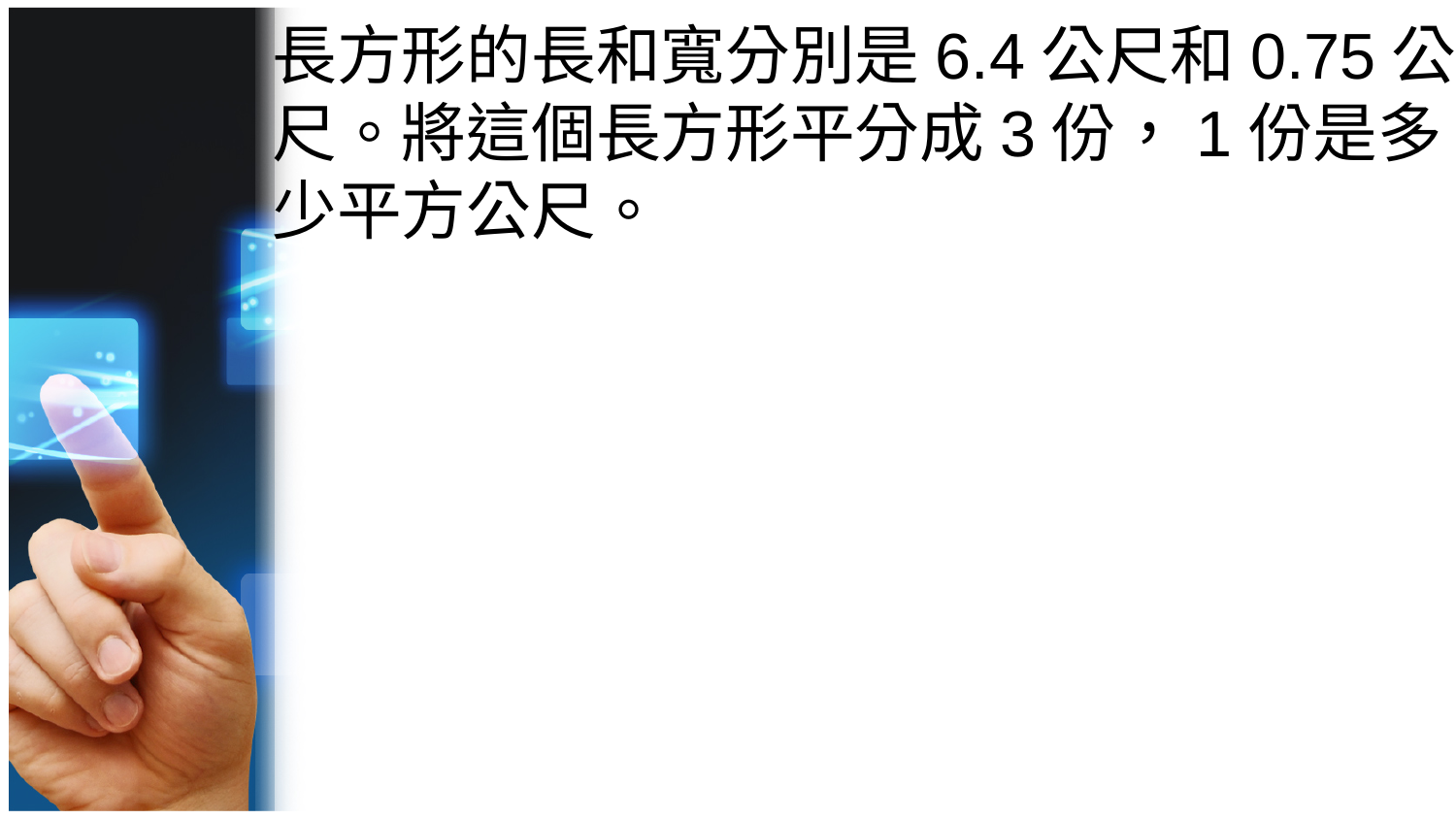

長方形的長和寬分別是6.4公尺和0.75公尺。將這個長方形平分成3份，1份是多少平方公尺。